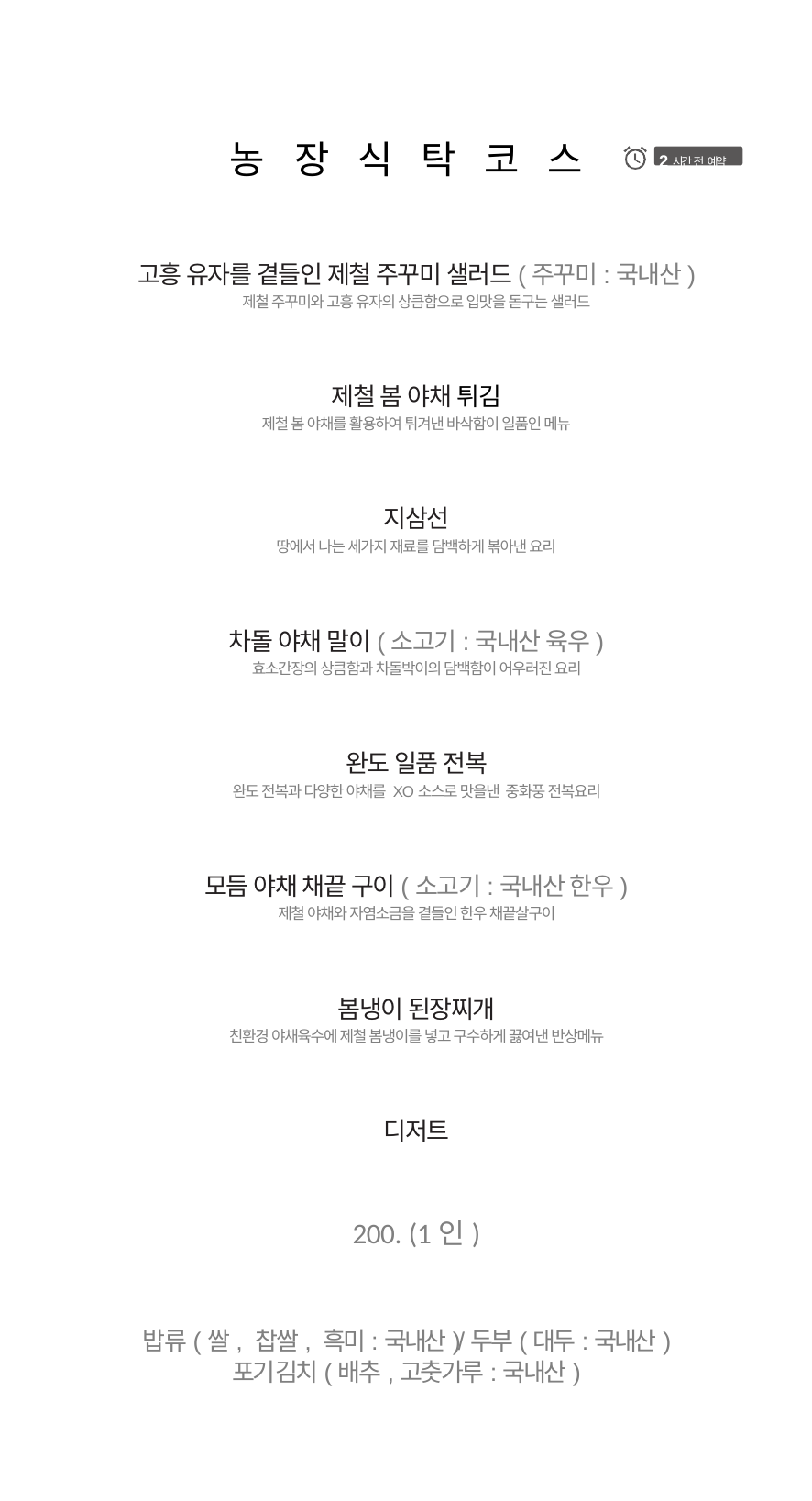

농	장	식	탁	코	스
2시간 전 예약

고흥 유자를 곁들인 제철 주꾸미 샐러드(주꾸미:국내산)
제철 주꾸미와 고흥 유자의 상큼함으로 입맛을 돋구는 샐러드

제철 봄 야채 튀김
제철 봄 야채를 활용하여 튀겨낸 바삭함이 일품인 메뉴

지삼선
땅에서 나는 세가지 재료를 담백하게 볶아낸 요리

차돌 야채 말이(소고기:국내산 육우)
효소간장의 상큼함과 차돌박이의 담백함이 어우러진 요리

완도 일품 전복
완도 전복과 다양한 야채를 XO소스로 맛을낸  중화풍 전복요리

모듬 야채 채끝 구이(소고기:국내산 한우)
제철 야채와 자염소금을 곁들인 한우 채끝살구이

봄냉이 된장찌개
친환경 야채육수에 제철 봄냉이를 넣고 구수하게 끓여낸 반상메뉴

디저트

200. (1인)
밥류(쌀, 찹쌀, 흑미:국내산)/두부(대두:국내산)
포기김치(배추,고춧가루:국내산)